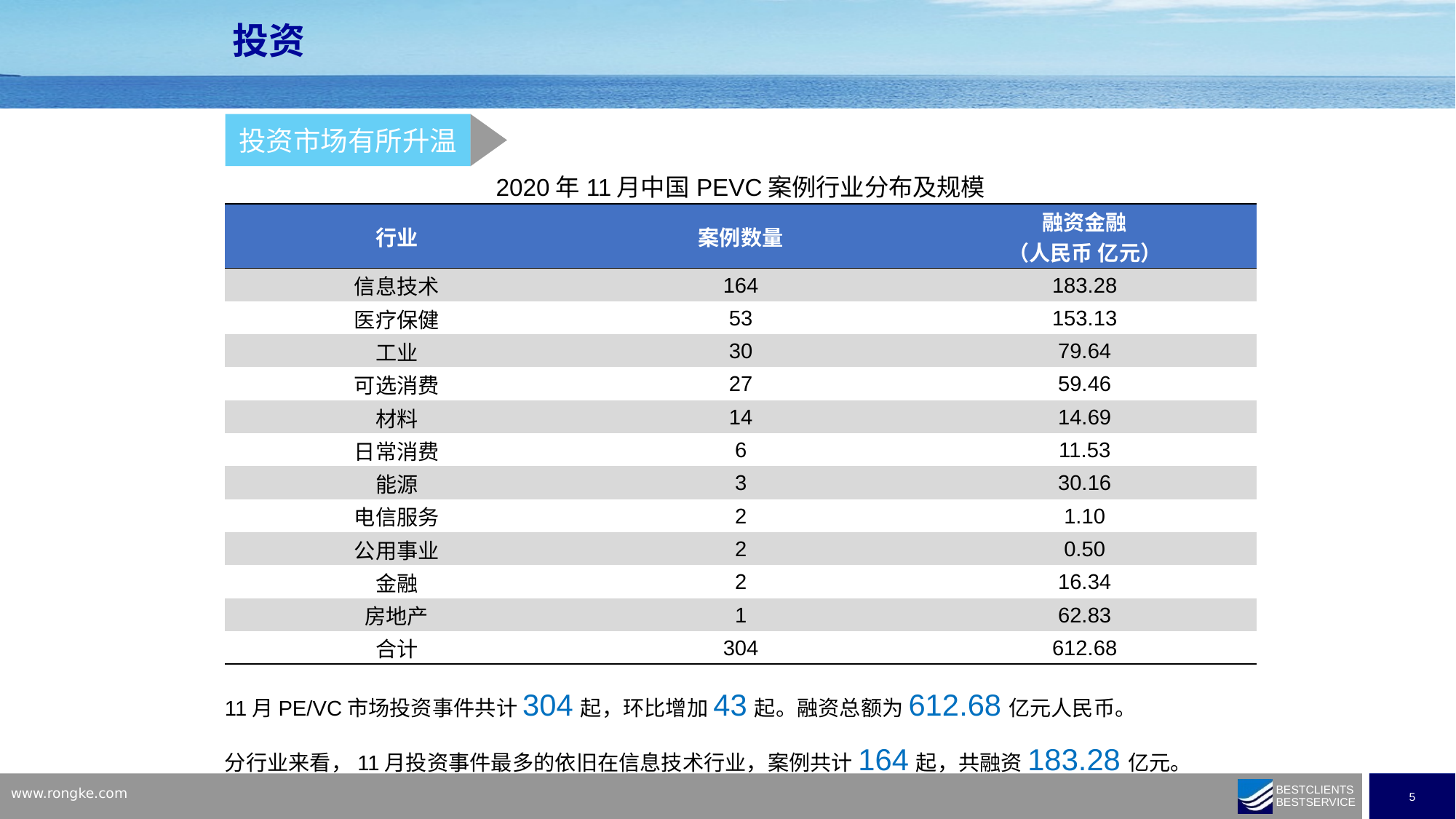

投资

投资市场有所升温
| 2020年11月中国PEVC案例行业分布及规模 |  |  |
| --- | --- | --- |
| 行业 | 案例数量 | 融资金融 （人民币 亿元） |
| 信息技术 | 164 | 183.28 |
| 医疗保健 | 53 | 153.13 |
| 工业 | 30 | 79.64 |
| 可选消费 | 27 | 59.46 |
| 材料 | 14 | 14.69 |
| 日常消费 | 6 | 11.53 |
| 能源 | 3 | 30.16 |
| 电信服务 | 2 | 1.10 |
| 公用事业 | 2 | 0.50 |
| 金融 | 2 | 16.34 |
| 房地产 | 1 | 62.83 |
| 合计 | 304 | 612.68 |
11月PE/VC市场投资事件共计304起，环比增加43起。融资总额为612.68亿元人民币。
分行业来看，11月投资事件最多的依旧在信息技术行业，案例共计164起，共融资183.28亿元。